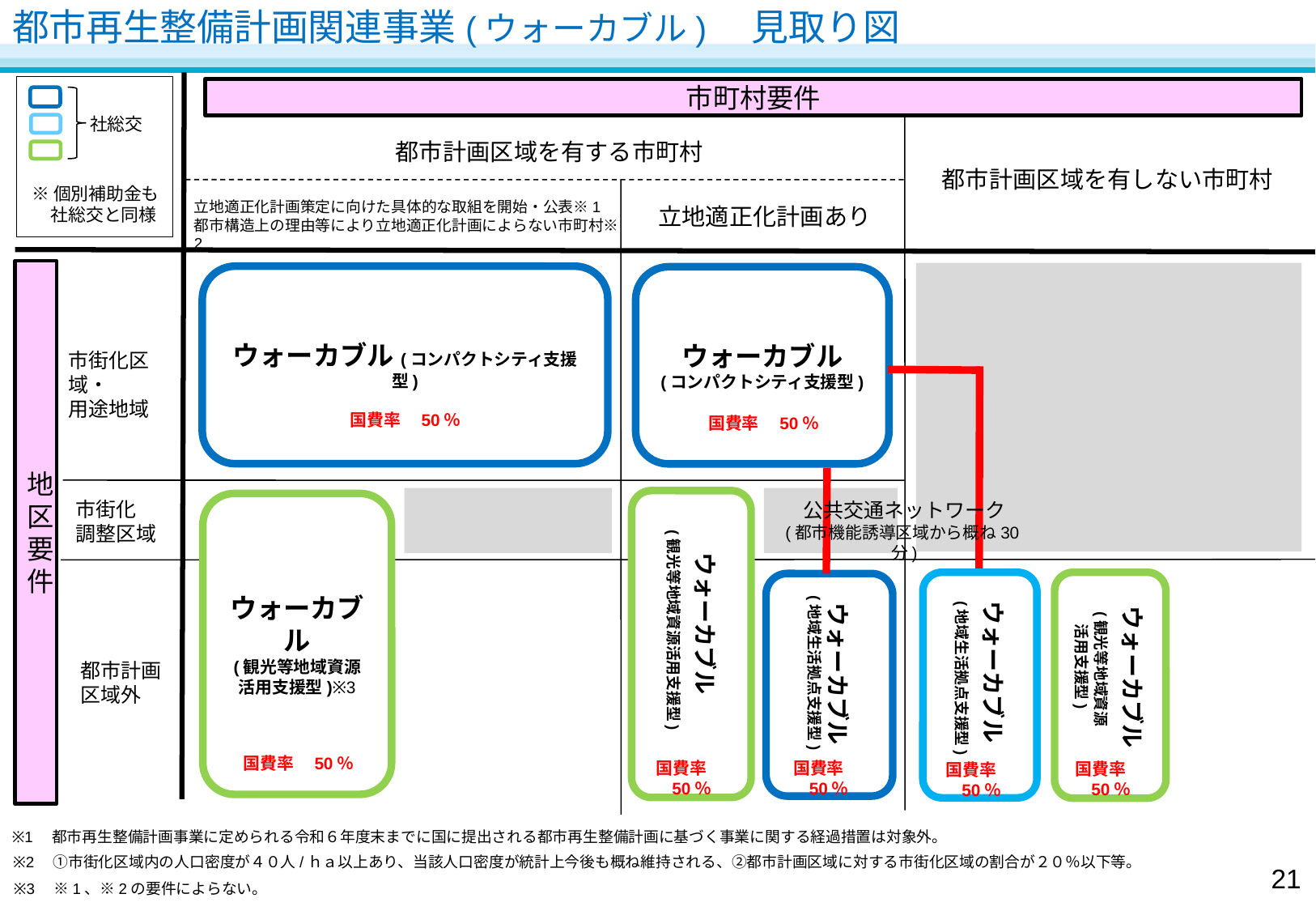

# 都市再生整備計画関連事業(ウォーカブル)　見取り図

市町村要件

社総交

都市計画区域を有する市町村

都市計画区域を有しない市町村
防安交

※個別補助金も社総交と同様
立地適正化計画策定に向けた具体的な取組を開始・公表※1
都市構造上の理由等により立地適正化計画によらない市町村※2
都市構造
立地適正化計画あり

地区要件

ウォーカブル(コンパクトシティ支援型)
ウォーカブル
(コンパクトシティ支援型)
市街化区域・
用途地域
国費率　50％
国費率　50％

市街化
調整区域
       ウォーカブル
   (観光等地域資源活用支援型)
公共交通ネットワーク
(都市機能誘導区域から概ね30分)
ウォーカブル
(観光等地域資源
活用支援型)※3
 ウォーカブル
 (地域生活拠点支援型)
  ウォーカブル
   (観光等地域資源
         活用支援型)
 ウォーカブル
 (地域生活拠点支援型)
都市計画
区域外
国費率　50％
国費率　50％
国費率　50％
国費率　50％
国費率　50％
※1　都市再生整備計画事業に定められる令和６年度末までに国に提出される都市再生整備計画に基づく事業に関する経過措置は対象外。
※2　①市街化区域内の人口密度が４０人/ｈａ以上あり、当該人口密度が統計上今後も概ね維持される、②都市計画区域に対する市街化区域の割合が２０％以下等。
※3　※1、※2の要件によらない。
21